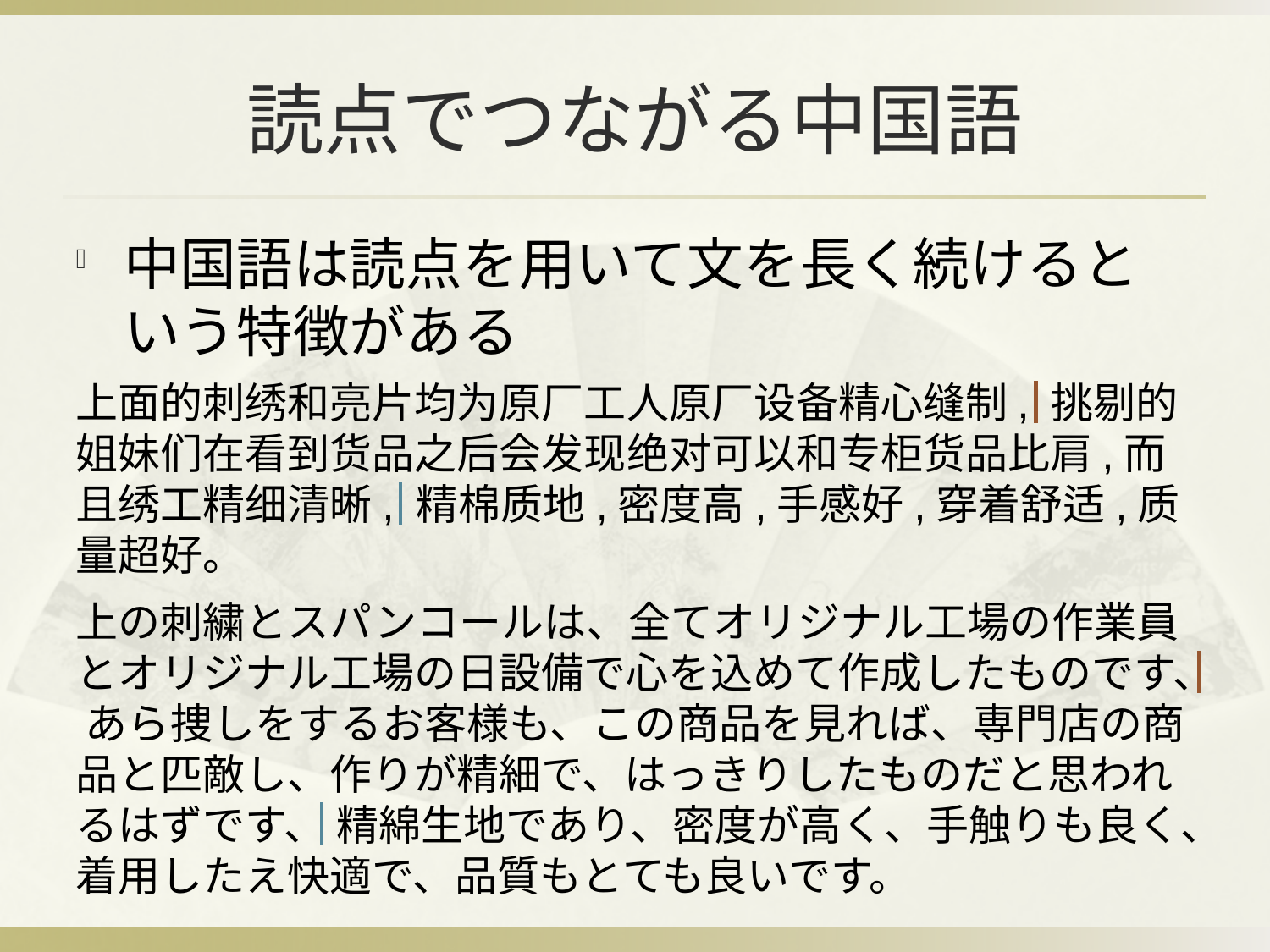

# 読点でつながる中国語
中国語は読点を用いて文を長く続けるという特徴がある
上面的刺绣和亮片均为原厂工人原厂设备精心缝制, 挑剔的姐妹们在看到货品之后会发现绝对可以和专柜货品比肩,而且绣工精细清晰, 精棉质地,密度高,手感好,穿着舒适,质量超好。
上の刺繍とスパンコールは、全てオリジナル工場の作業員とオリジナル工場の日設備で心を込めて作成したものです、 あら捜しをするお客様も、この商品を見れば、専門店の商品と匹敵し、作りが精細で、はっきりしたものだと思われるはずです、 精綿生地であり、密度が高く、手触りも良く、着用したえ快適で、品質もとても良いです。